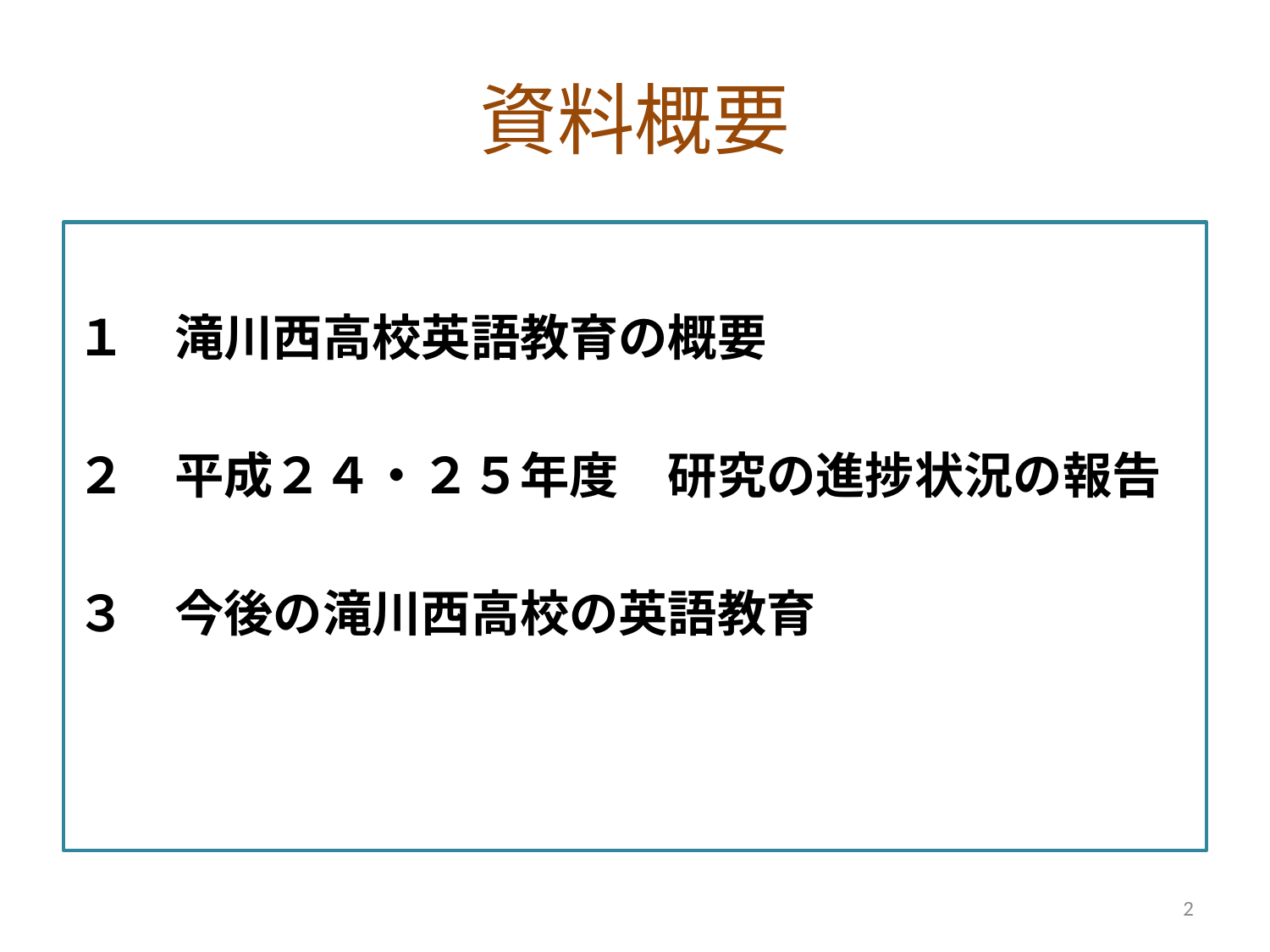

# 資料概要

１　滝川西高校英語教育の概要

２　平成２４・２５年度　研究の進捗状況の報告

３　今後の滝川西高校の英語教育
2